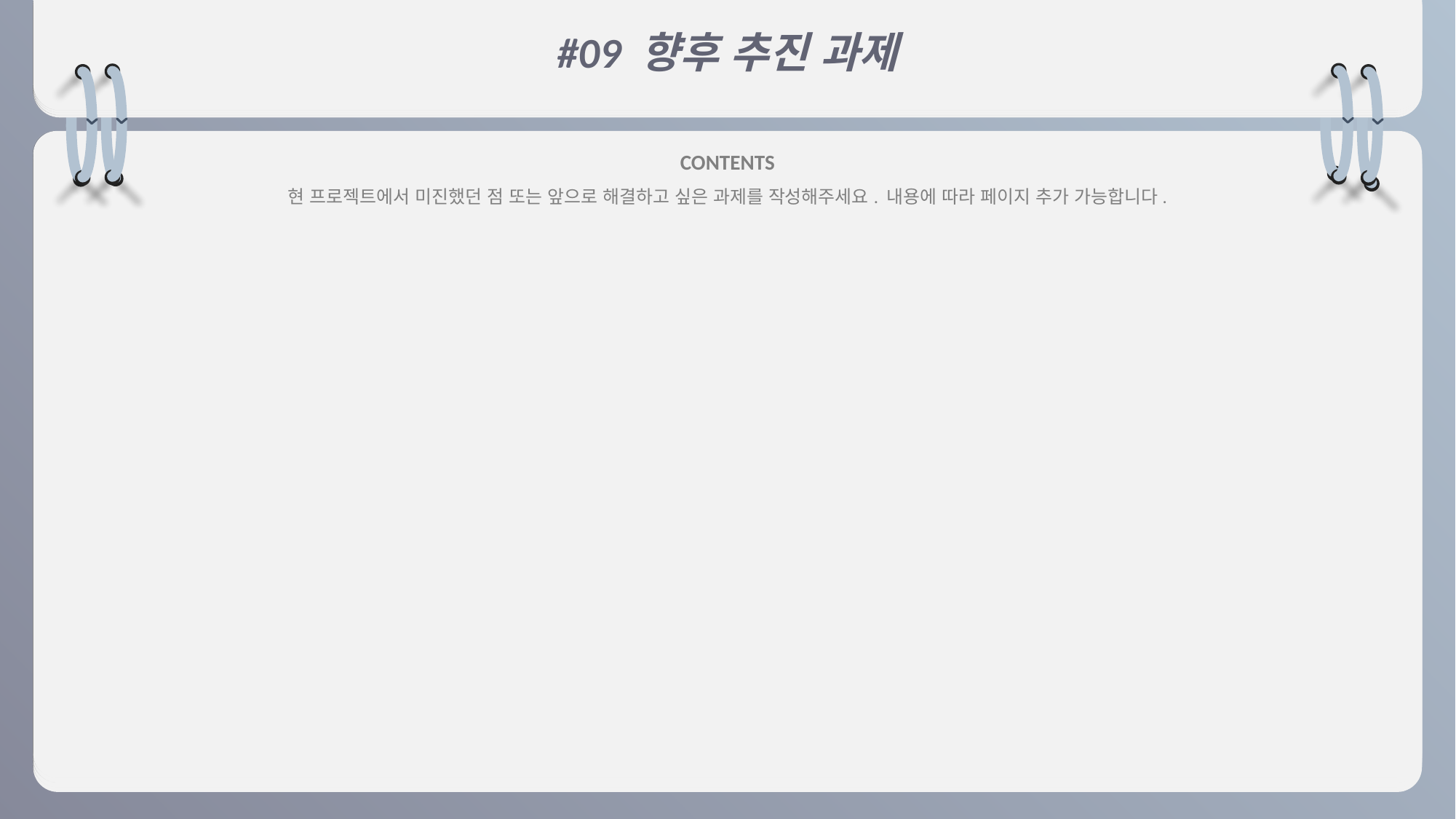

#09 향후 추진 과제

CONTENTS
현 프로젝트에서 미진했던 점 또는 앞으로 해결하고 싶은 과제를 작성해주세요. 내용에 따라 페이지 추가 가능합니다.